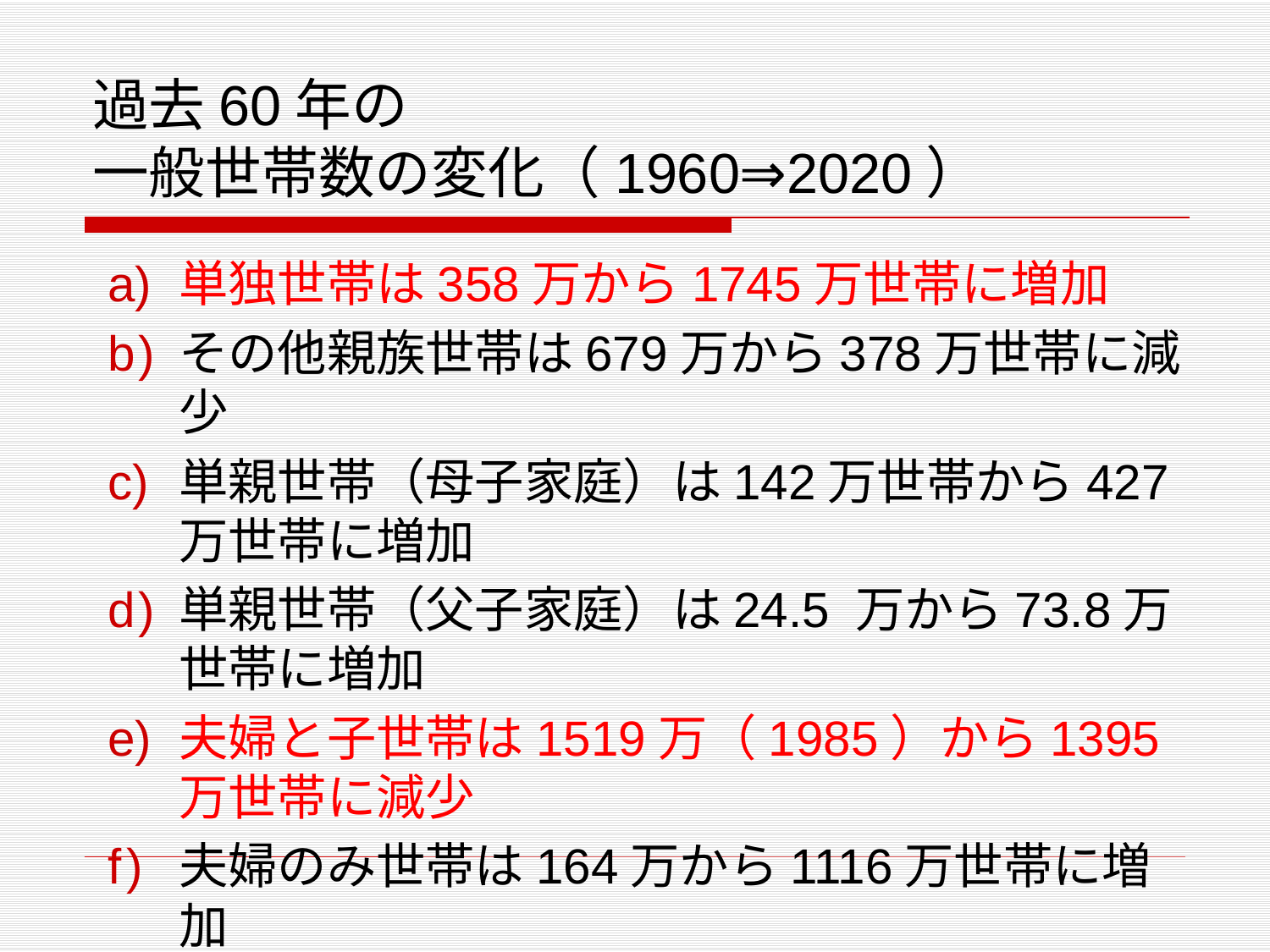

# 過去60年の 一般世帯数の変化（1960⇒2020）
単独世帯は358万から1745万世帯に増加
その他親族世帯は679万から378万世帯に減少
単親世帯（母子家庭）は142万世帯から427万世帯に増加
単親世帯（父子家庭）は24.5 万から73.8万世帯に増加
夫婦と子世帯は1519万（1985）から1395万世帯に減少
夫婦のみ世帯は164万から1116万世帯に増加